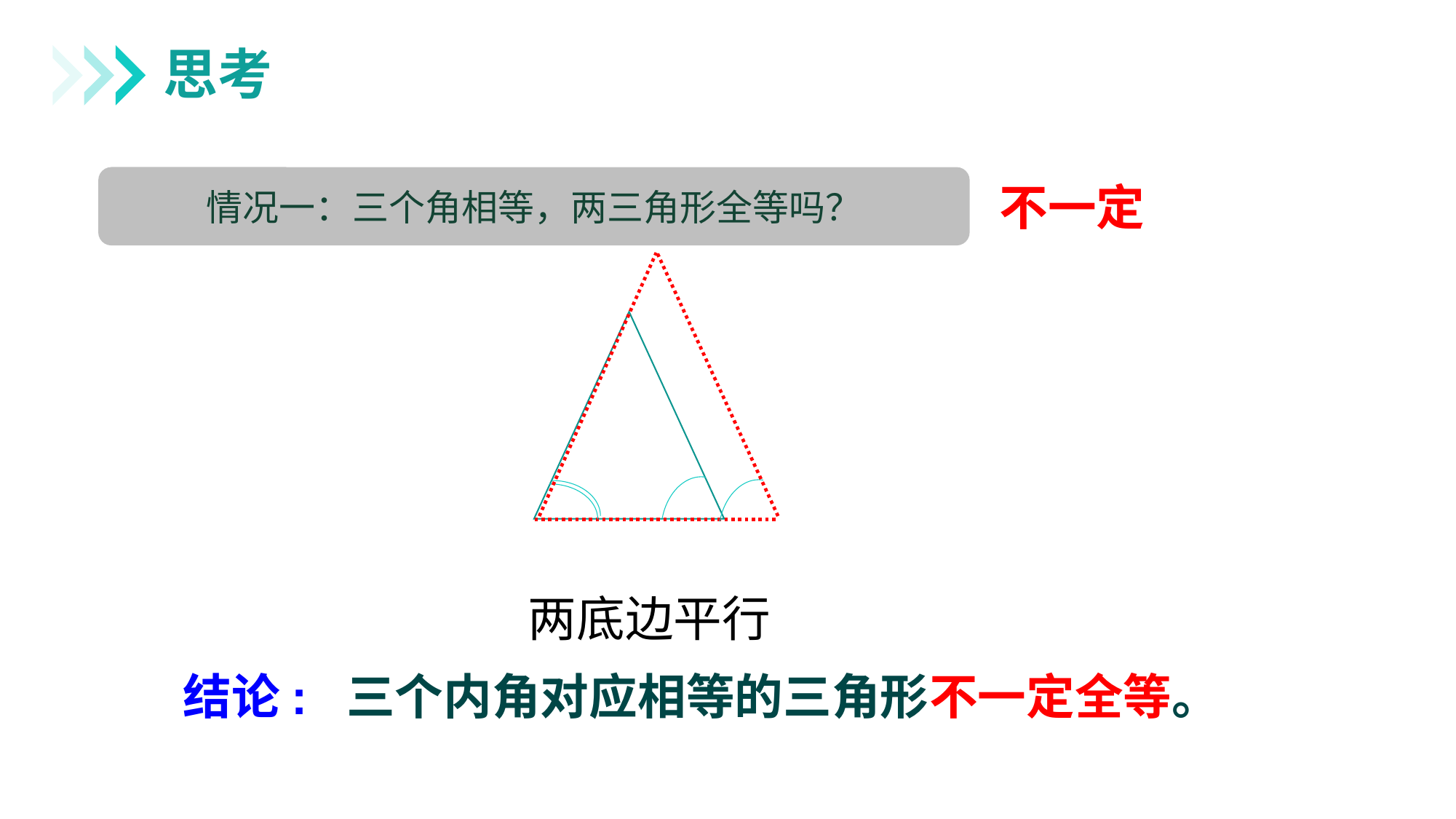

思考
情况一：三个角相等，两三角形全等吗？
不一定

两底边平行
结论:  三个内角对应相等的三角形不一定全等。